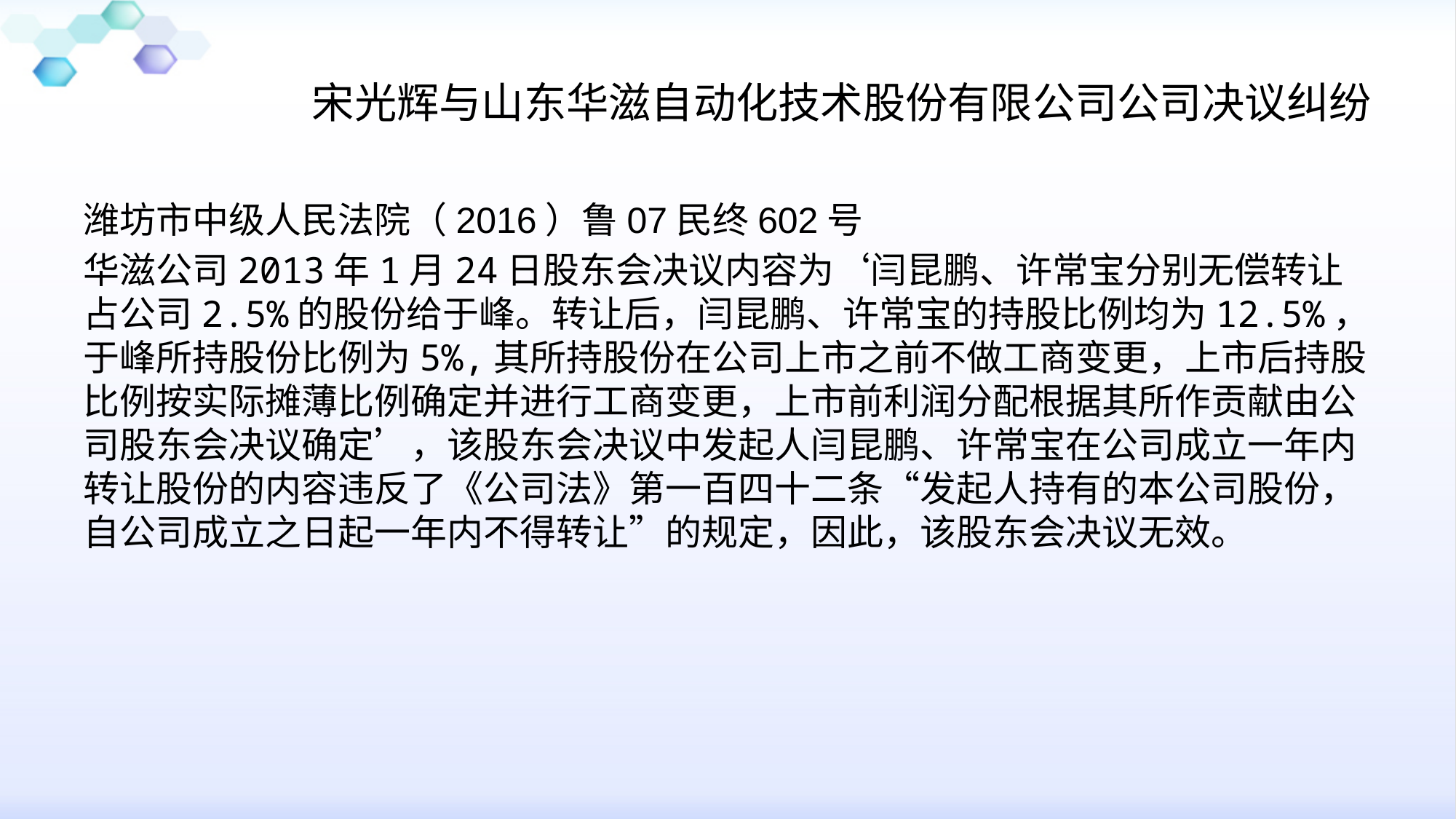

# 宋光辉与山东华滋自动化技术股份有限公司公司决议纠纷
潍坊市中级人民法院（2016）鲁07民终602号
华滋公司2013年1月24日股东会决议内容为‘闫昆鹏、许常宝分别无偿转让占公司2.5%的股份给于峰。转让后，闫昆鹏、许常宝的持股比例均为12.5%，于峰所持股份比例为5%,其所持股份在公司上市之前不做工商变更，上市后持股比例按实际摊薄比例确定并进行工商变更，上市前利润分配根据其所作贡献由公司股东会决议确定’，该股东会决议中发起人闫昆鹏、许常宝在公司成立一年内转让股份的内容违反了《公司法》第一百四十二条“发起人持有的本公司股份，自公司成立之日起一年内不得转让”的规定，因此，该股东会决议无效。